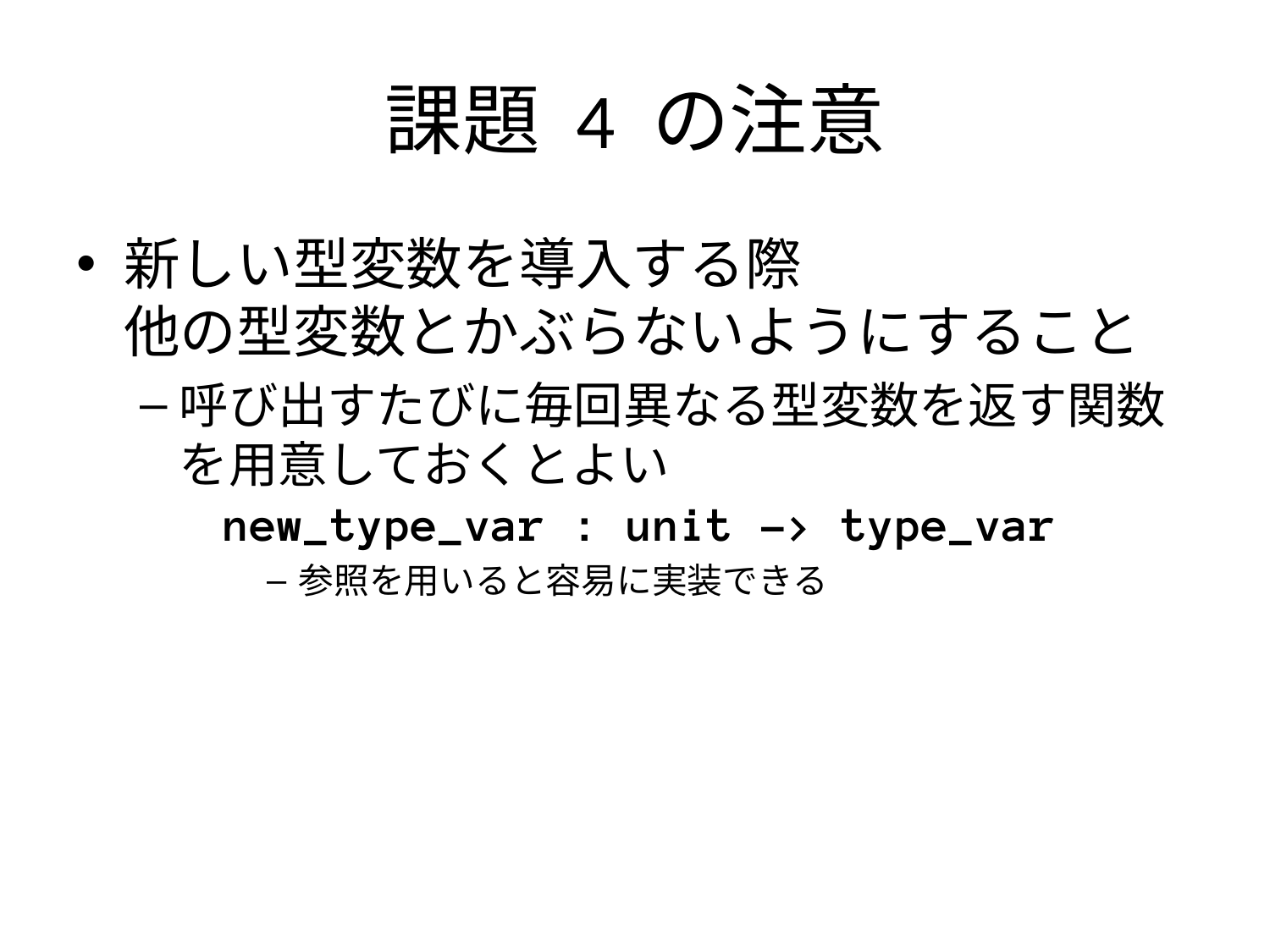

# 課題 4 の注意
新しい型変数を導入する際
他の型変数とかぶらないようにすること
呼び出すたびに毎回異なる型変数を返す関数
を用意しておくとよい
   new_type_var : unit -> type_var
参照を用いると容易に実装できる